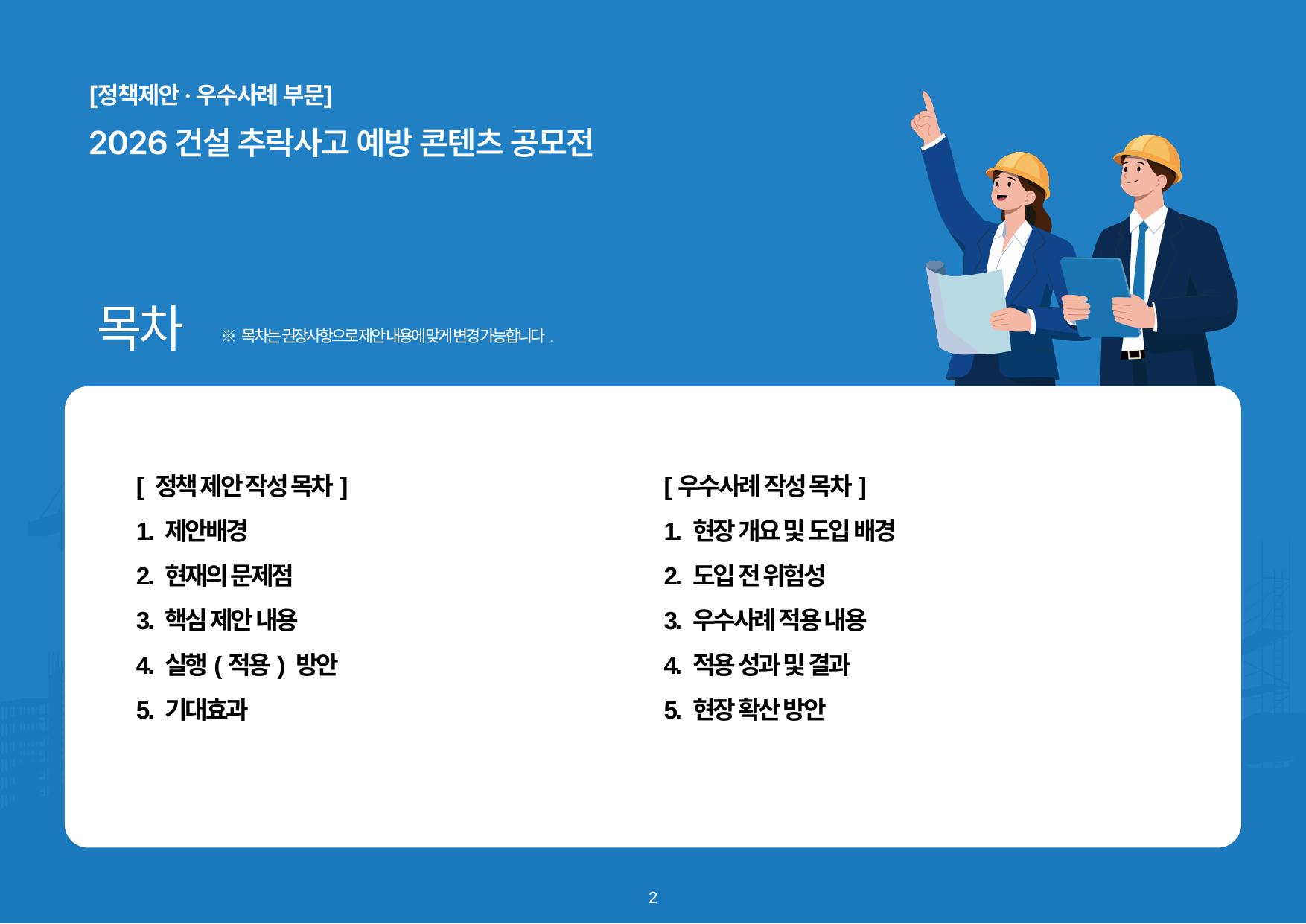

※ 목차는 권장사항으로 제안 내용에 맞게 변경 가능합니다.
[ 정책 제안 작성 목차]
1. 제안배경
2. 현재의 문제점
3. 핵심 제안 내용
4. 실행(적용) 방안
5. 기대효과

[우수사례 작성 목차]
1. 현장 개요 및 도입 배경
2. 도입 전 위험성
3. 우수사례 적용 내용
4. 적용 성과 및 결과
5. 현장 확산 방안